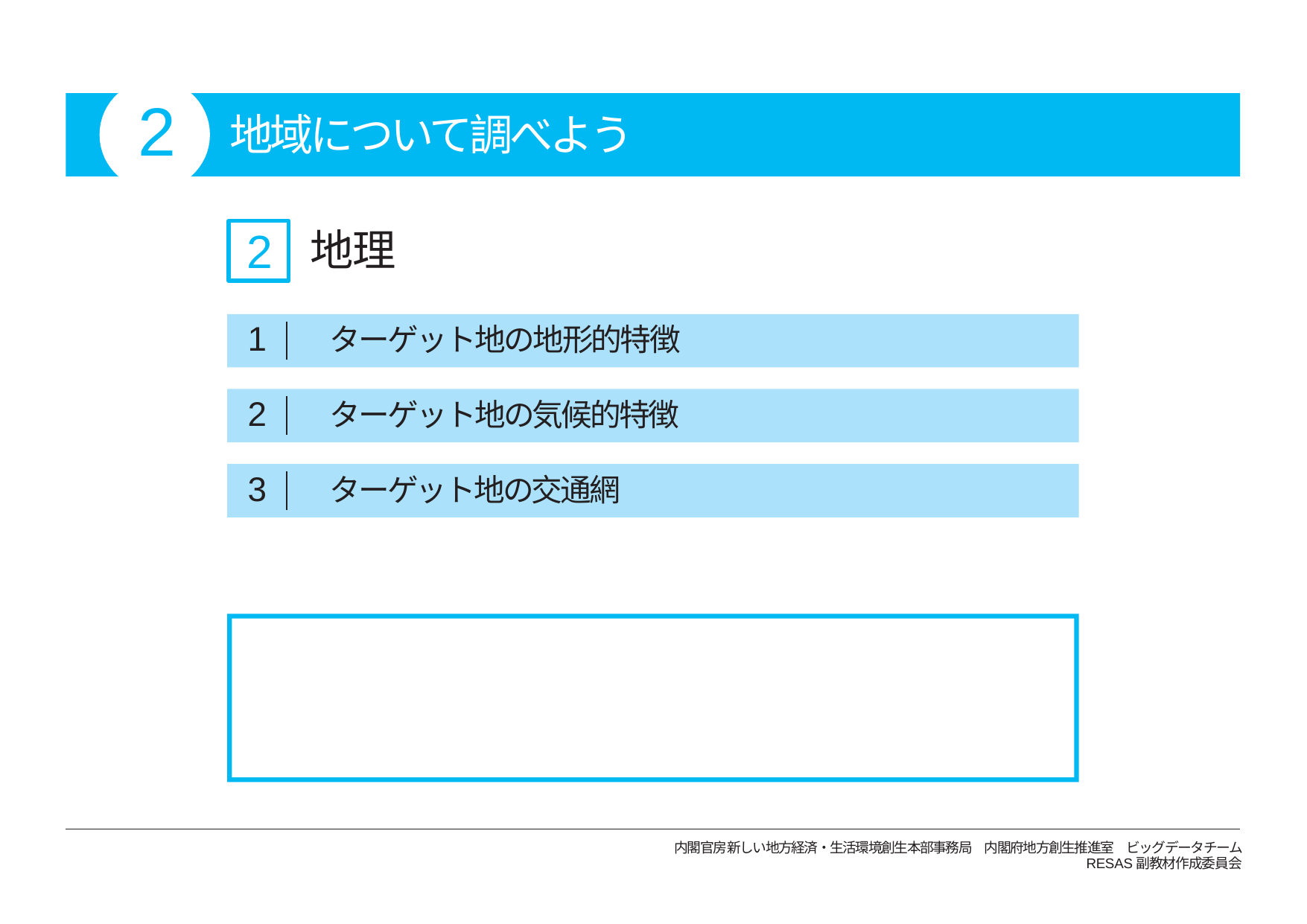

# 2

地域について調べよう
2

地理

1	ターゲット地の地形的特徴

2	ターゲット地の気候的特徴

3	ターゲット地の交通網

内閣官房新しい地方経済・生活環境創生本部事務局　内閣府地方創生推進室　ビッグデータチーム
RESAS副教材作成委員会